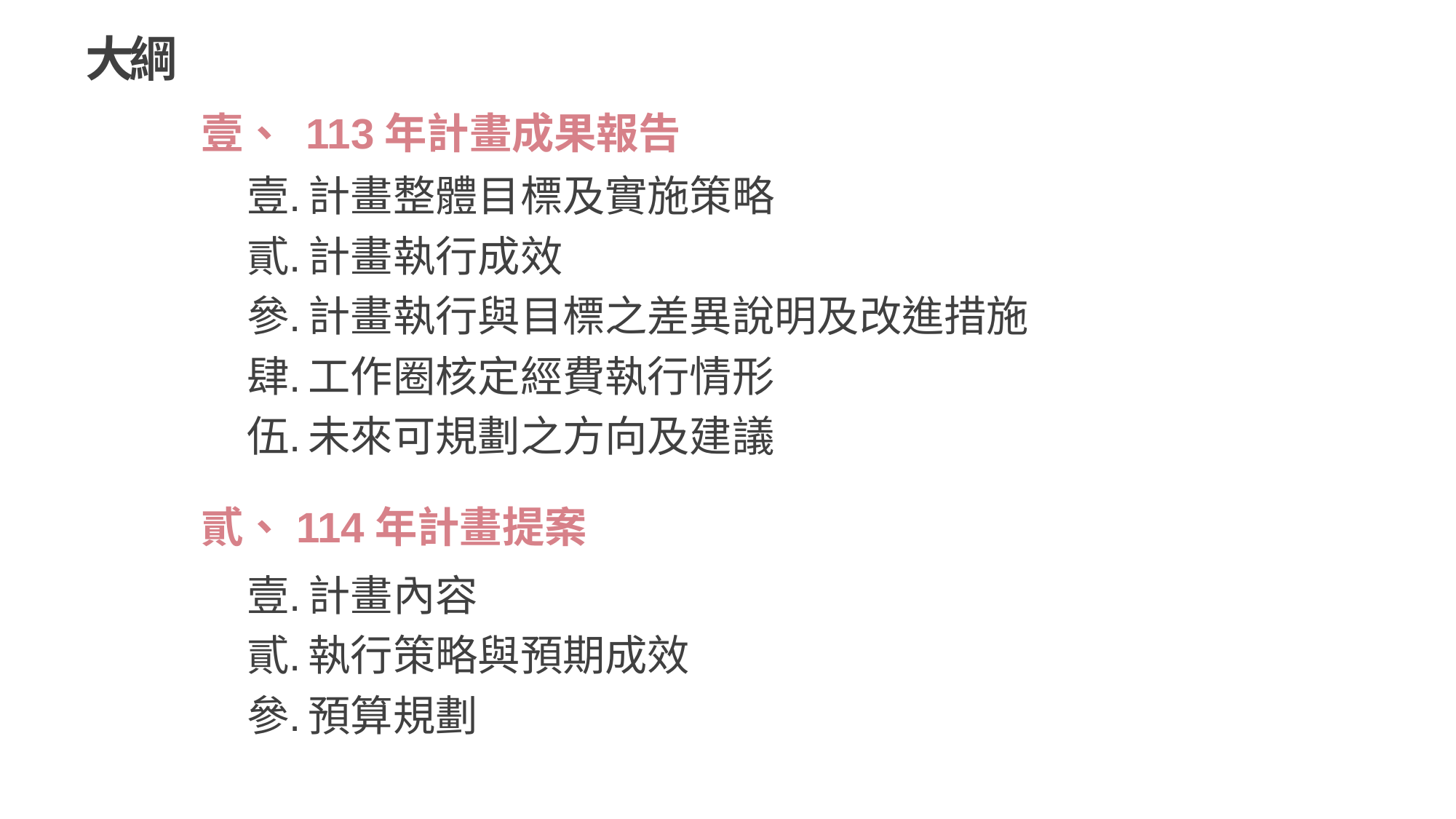

大綱
壹、 113年計畫成果報告
計畫整體目標及實施策略
計畫執行成效
計畫執行與目標之差異說明及改進措施
工作圈核定經費執行情形
未來可規劃之方向及建議
貳、114年計畫提案
計畫內容
執行策略與預期成效
預算規劃